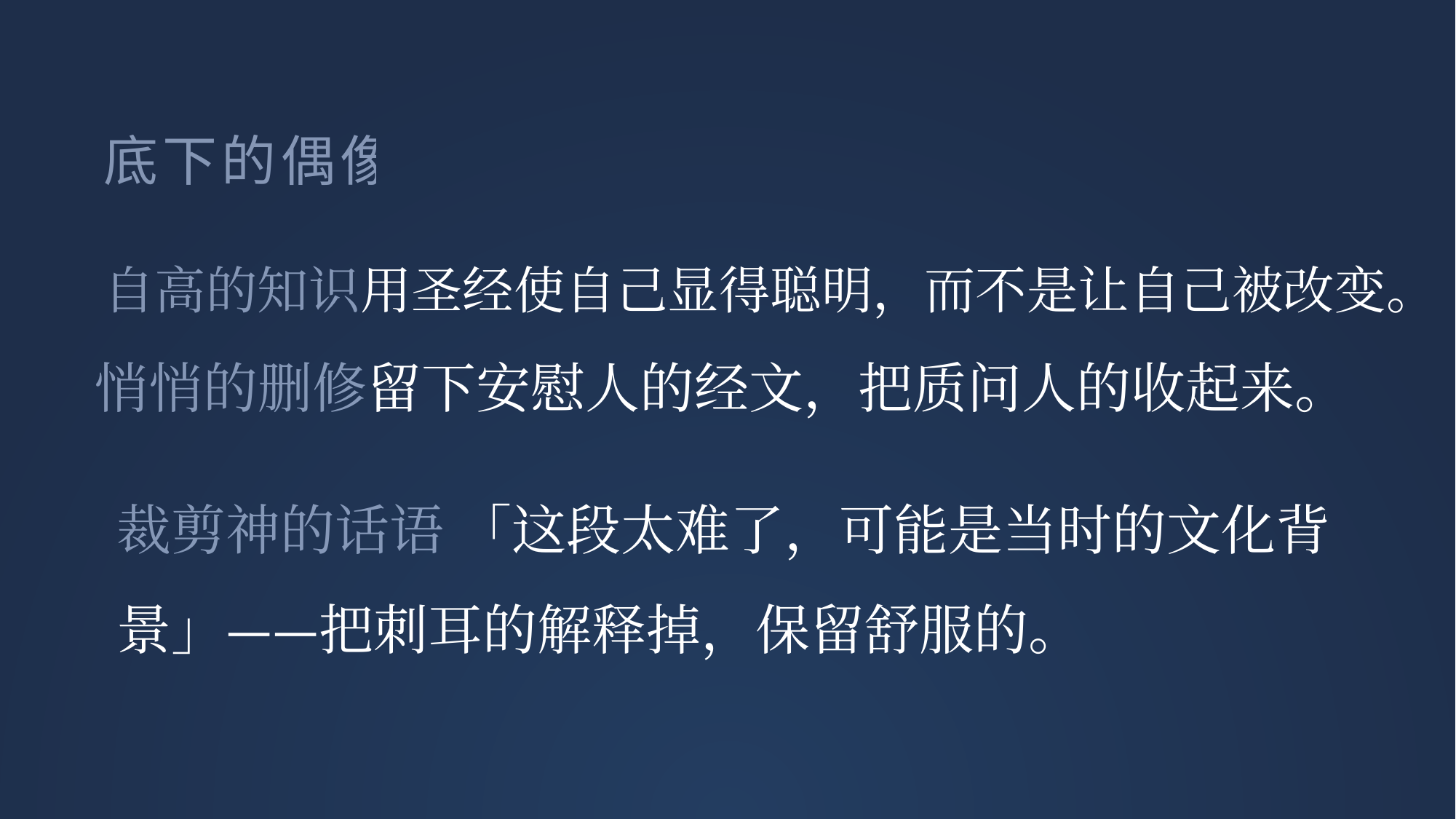

底下的偶像
自高的知识用圣经使自己显得聪明，而不是让自己被改变。
悄悄的删修留下安慰人的经文，把质问人的收起来。
裁剪神的话语 「这段太难了，可能是当时的文化背景」——把刺耳的解释掉，保留舒服的。